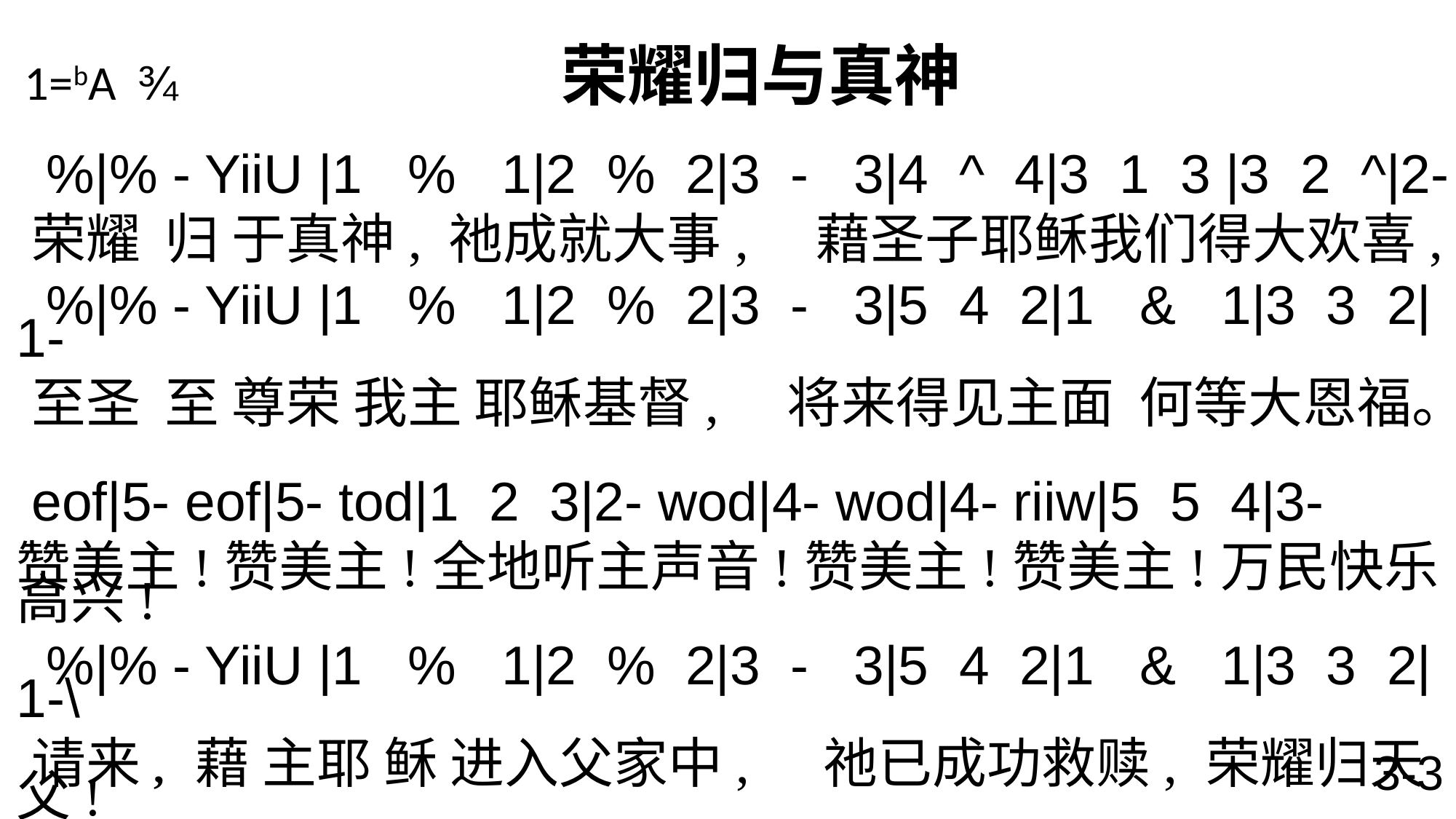

# 1=bA  ¾                                  荣耀归与真神
 %|% - YiiU |1   %   1|2  %  2|3  -   3|4  ^  4|3  1  3 |3  2  ^|2-
荣耀  归 于真神, 祂成就大事,    藉圣子耶稣我们得大欢喜,
 %|% - YiiU |1   %   1|2  %  2|3  -   3|5  4  2|1   &   1|3  3  2|1-
至圣  至 尊荣 我主 耶稣基督,    将来得见主面  何等大恩福。
eof|5- eof|5- tod|1  2  3|2- wod|4- wod|4- riiw|5  5  4|3-
赞美主!赞美主!全地听主声音!赞美主!赞美主!万民快乐高兴!
 %|% - YiiU |1   %   1|2  %  2|3  -   3|5  4  2|1   &   1|3  3  2|1-\
请来,  藉 主耶 稣 进入父家中,    祂已成功救赎, 荣耀归天父!
3-3